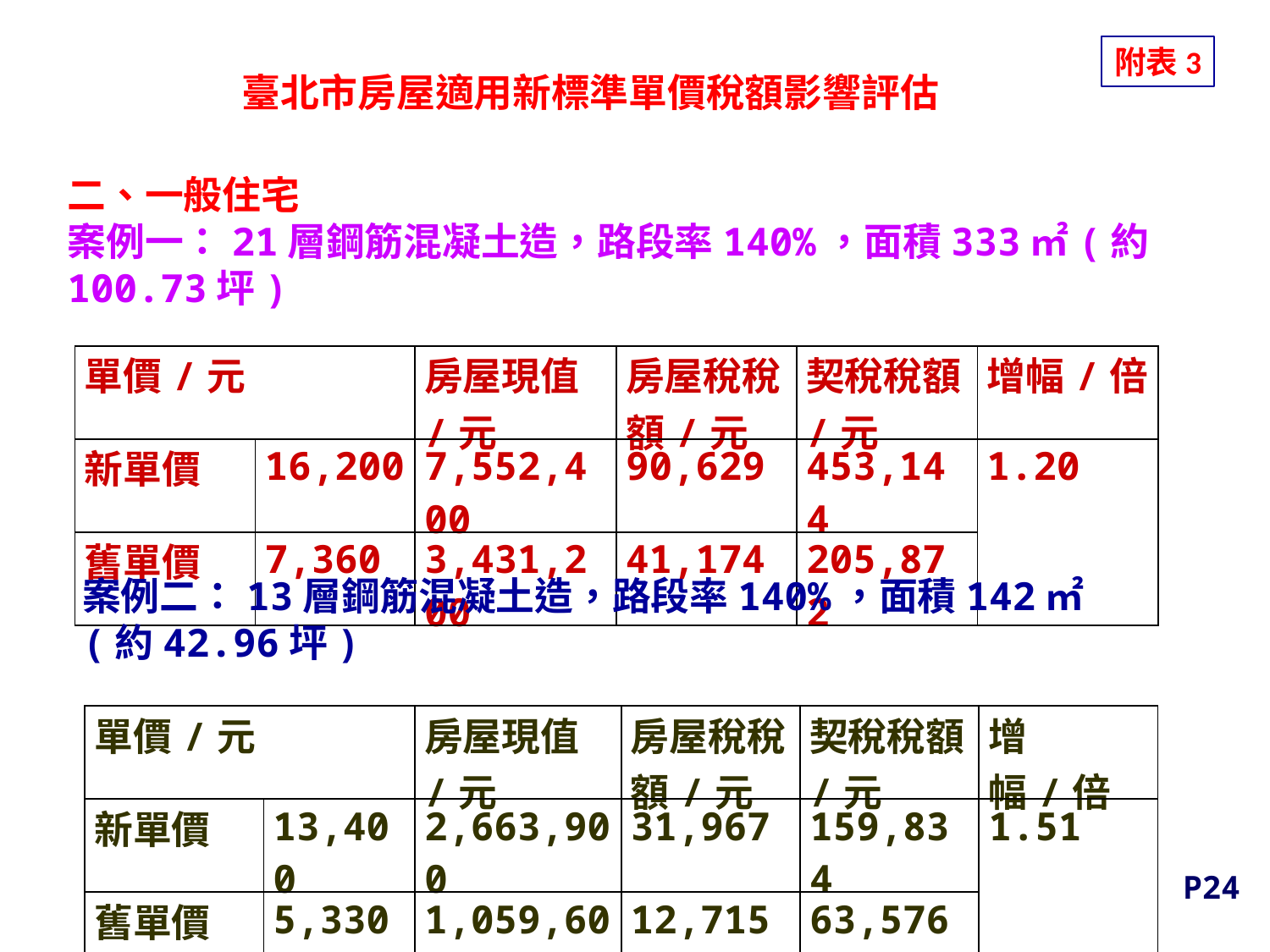

附表3
臺北市房屋適用新標準單價稅額影響評估
二、一般住宅
案例一：21層鋼筋混凝土造，路段率140%，面積333㎡(約100.73坪)
| 單價/元 |  | 房屋現值/元 | 房屋稅稅額/元 | 契稅稅額/元 | 增幅/倍 |
| --- | --- | --- | --- | --- | --- |
| 新單價 | 16,200 | 7,552,400 | 90,629 | 453,144 | 1.20 |
| 舊單價 | 7,360 | 3,431,200 | 41,174 | 205,872 |  |
案例二：13層鋼筋混凝土造，路段率140%，面積142㎡(約42.96坪)
| 單價/元 |  | 房屋現值/元 | 房屋稅稅額/元 | 契稅稅額/元 | 增幅/倍 |
| --- | --- | --- | --- | --- | --- |
| 新單價 | 13,400 | 2,663,900 | 31,967 | 159,834 | 1.51 |
| 舊單價 | 5,330 | 1,059,600 | 12,715 | 63,576 |  |
P24